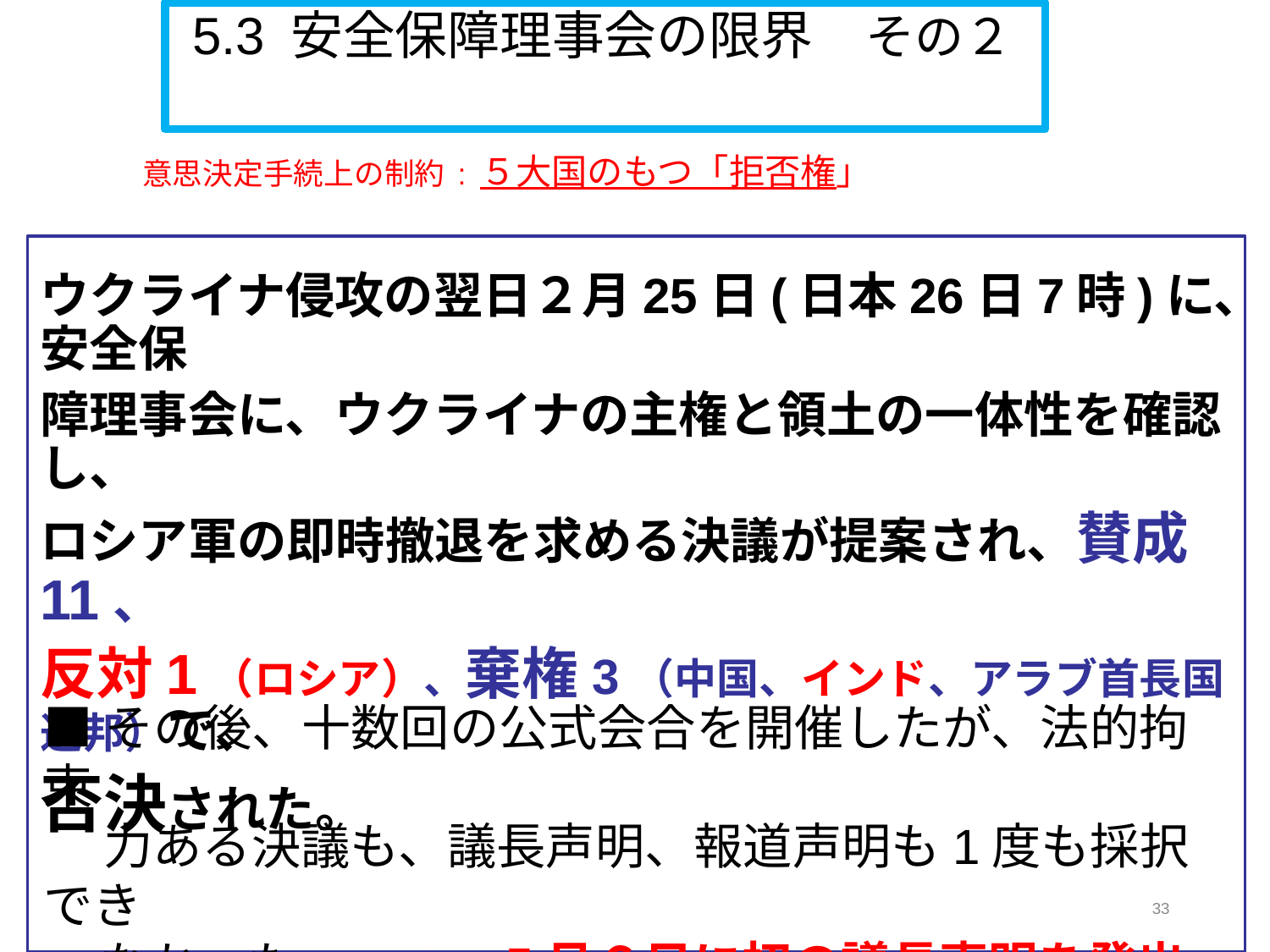

# 5.3 安全保障理事会の限界　その２
意思決定手続上の制約 : ５大国のもつ「拒否権」

ウクライナ侵攻の翌日２月25日(日本26日7時)に、安全保
障理事会に、ウクライナの主権と領土の一体性を確認し、
ロシア軍の即時撤退を求める決議が提案され、賛成11、
反対1（ロシア）、棄権3（中国、インド、アラブ首長国連邦）で、
否決された。
■その後、十数回の公式会合を開催したが、法的拘束
　 力ある決議も、議長声明、報道声明も1度も採択でき
    なかった。　→　5月６日に初の議長声明を発出した。
33